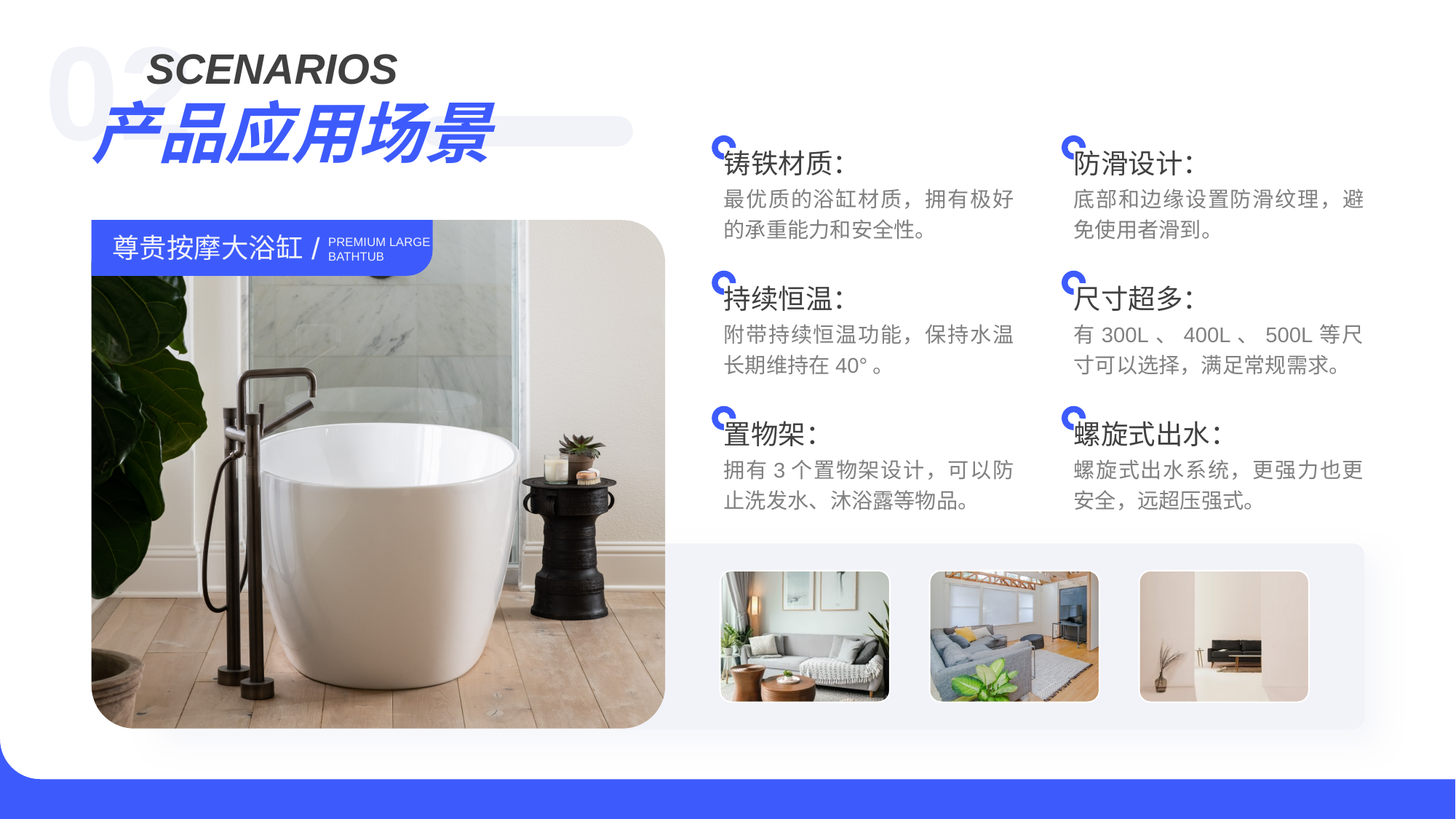

02
SCENARIOS
产品应用场景

铸铁材质：
防滑设计：
最优质的浴缸材质，拥有极好的承重能力和安全性。
底部和边缘设置防滑纹理，避免使用者滑到。

/
尊贵按摩大浴缸
PREMIUM LARGE BATHTUB

持续恒温：
尺寸超多：
附带持续恒温功能，保持水温长期维持在40°。
有300L、400L、500L等尺寸可以选择，满足常规需求。

置物架：
螺旋式出水：
拥有3个置物架设计，可以防止洗发水、沐浴露等物品。
螺旋式出水系统，更强力也更安全，远超压强式。